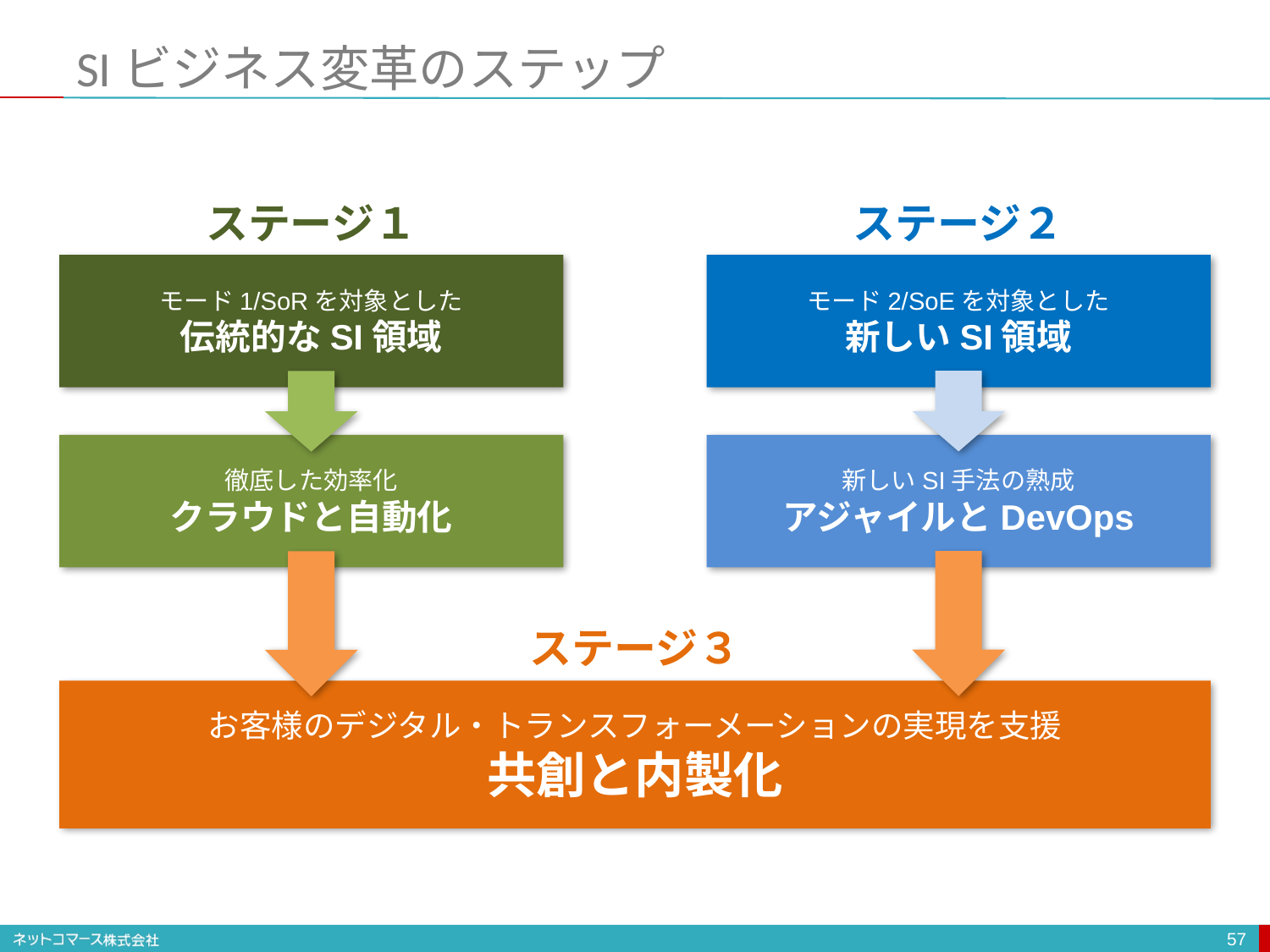

# SIビジネス変革のステップ
ステージ２
ステージ１
モード1/SoRを対象とした
伝統的なSI領域
モード2/SoEを対象とした
新しいSI領域

徹底した効率化
クラウドと自動化
新しいSI手法の熟成
アジャイルとDevOps

ステージ３
お客様のデジタル・トランスフォーメーションの実現を支援
共創と内製化
57